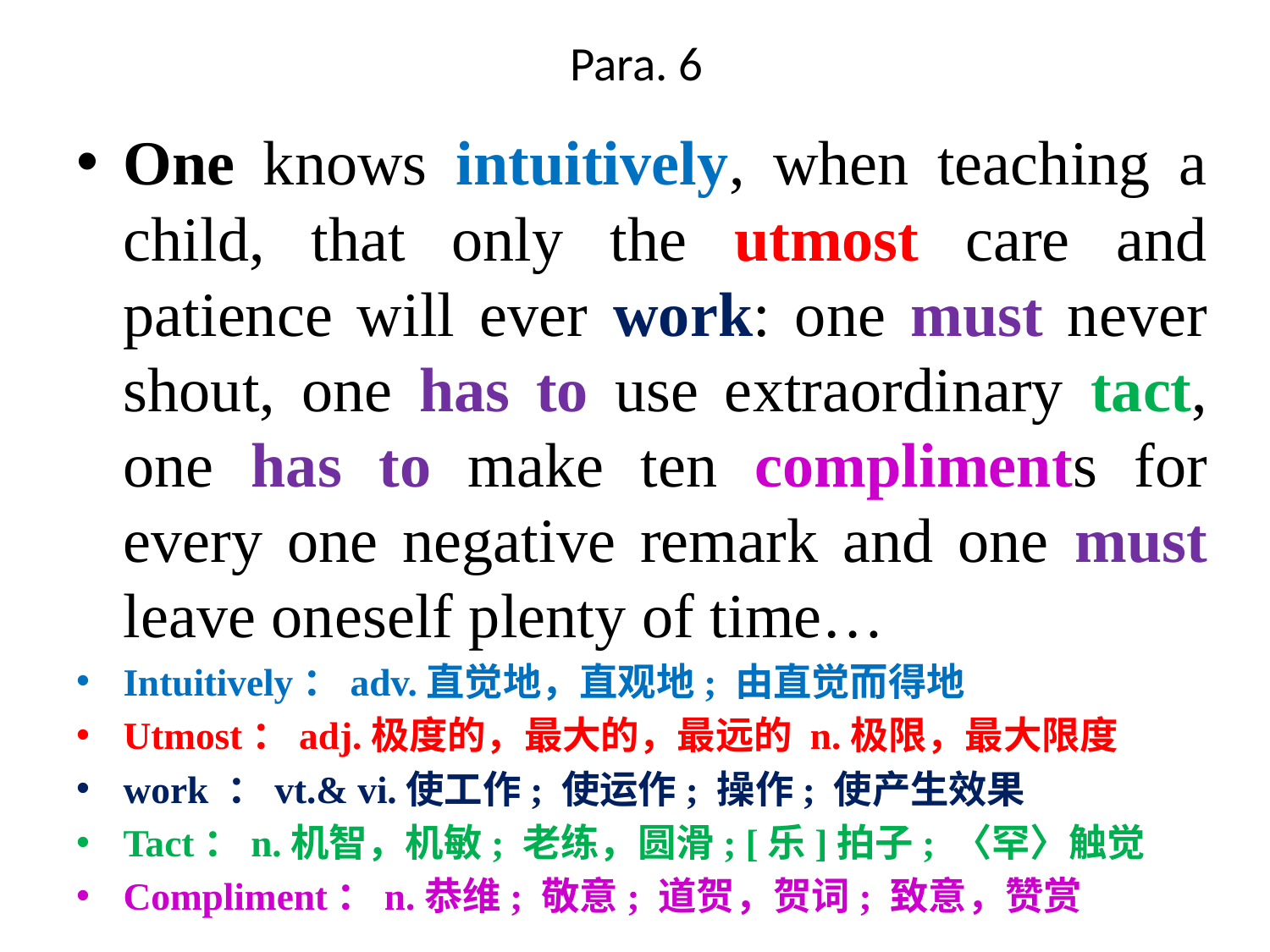

# Para. 6
One knows intuitively, when teaching a child, that only the utmost care and patience will ever work: one must never shout, one has to use extraordinary tact, one has to make ten compliments for every one negative remark and one must leave oneself plenty of time…
Intuitively：adv.直觉地，直观地; 由直觉而得地
Utmost：adj.极度的，最大的，最远的 n.极限，最大限度
work ：vt.& vi.使工作; 使运作; 操作; 使产生效果
Tact：n.机智，机敏; 老练，圆滑; [乐]拍子; 〈罕〉触觉
Compliment：n.恭维; 敬意; 道贺，贺词; 致意，赞赏